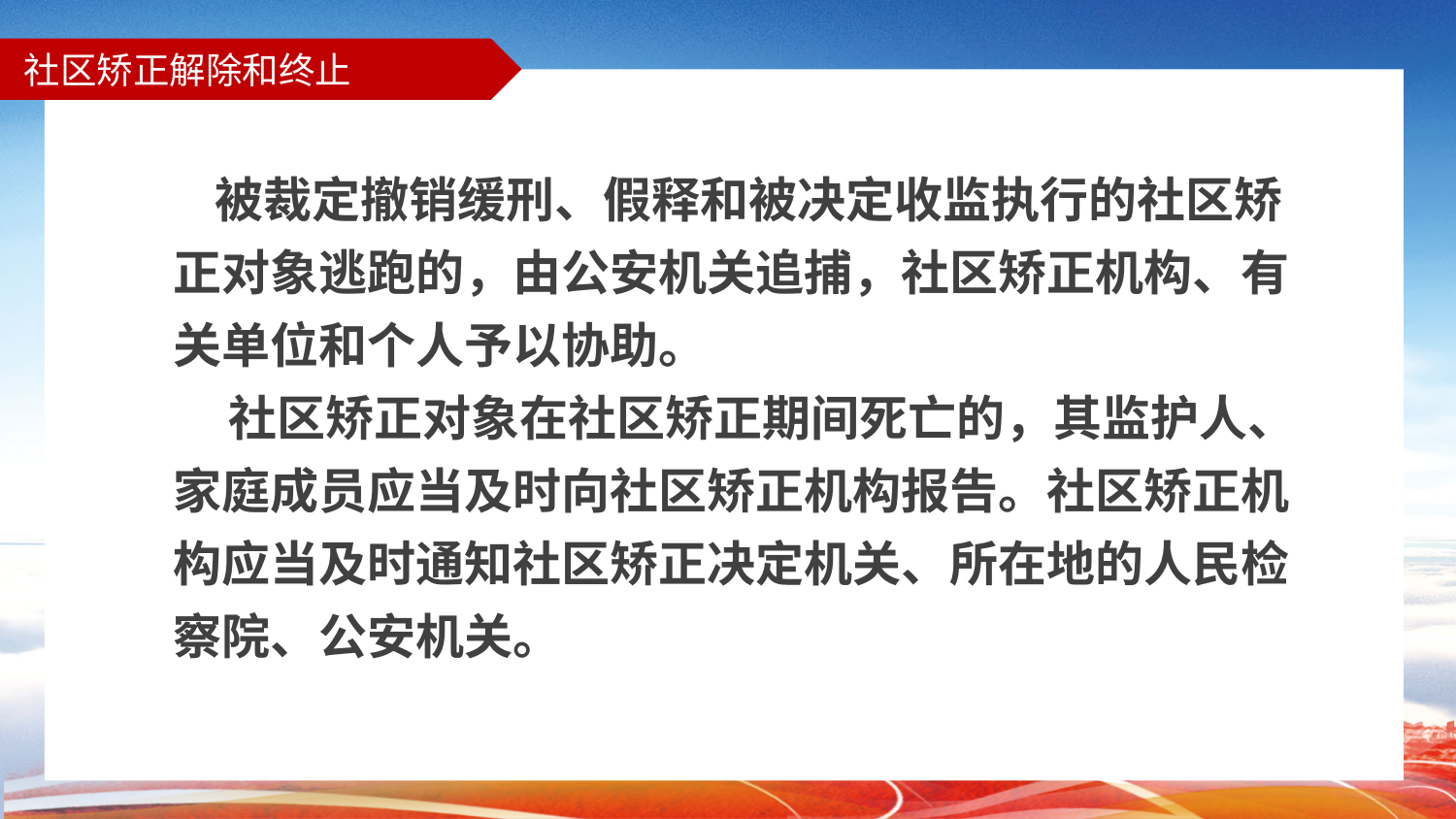

# 社区矫正解除和终止
   被裁定撤销缓刑、假释和被决定收监执行的社区矫正对象逃跑的，由公安机关追捕，社区矫正机构、有关单位和个人予以协助。
    社区矫正对象在社区矫正期间死亡的，其监护人、家庭成员应当及时向社区矫正机构报告。社区矫正机构应当及时通知社区矫正决定机关、所在地的人民检察院、公安机关。